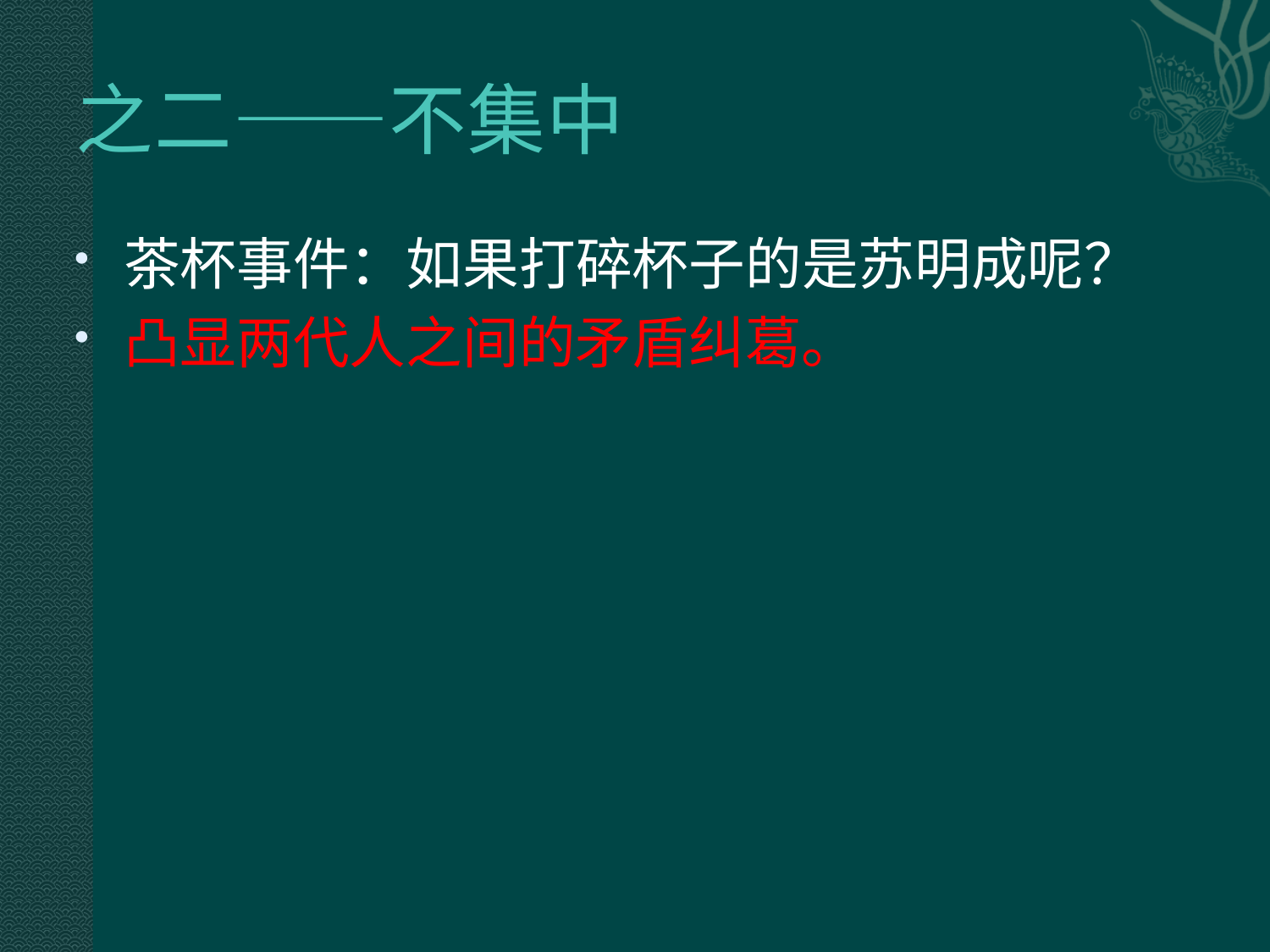

# 之二——不集中
茶杯事件：如果打碎杯子的是苏明成呢？
凸显两代人之间的矛盾纠葛。